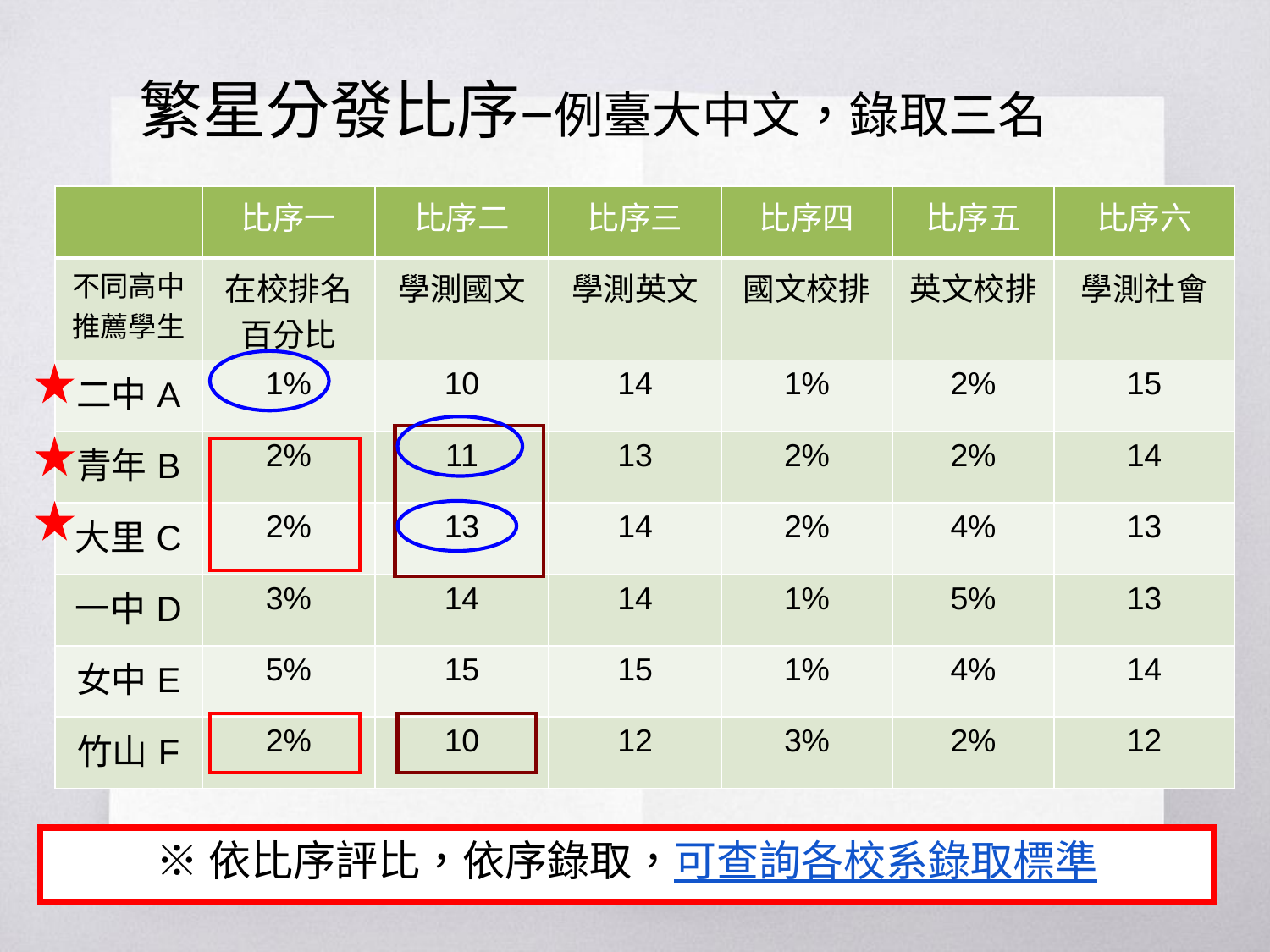

繁星分發比序–例臺大中文，錄取三名
|  | 比序一 | 比序二 | 比序三 | 比序四 | 比序五 | 比序六 |
| --- | --- | --- | --- | --- | --- | --- |
| 不同高中 推薦學生 | 在校排名百分比 | 學測國文 | 學測英文 | 國文校排 | 英文校排 | 學測社會 |
| 二中A | 1% | 10 | 14 | 1% | 2% | 15 |
| 青年B | 2% | 11 | 13 | 2% | 2% | 14 |
| 大里C | 2% | 13 | 14 | 2% | 4% | 13 |
| 一中D | 3% | 14 | 14 | 1% | 5% | 13 |
| 女中E | 5% | 15 | 15 | 1% | 4% | 14 |
| 竹山F | 2% | 10 | 12 | 3% | 2% | 12 |

※依比序評比，依序錄取，可查詢各校系錄取標準